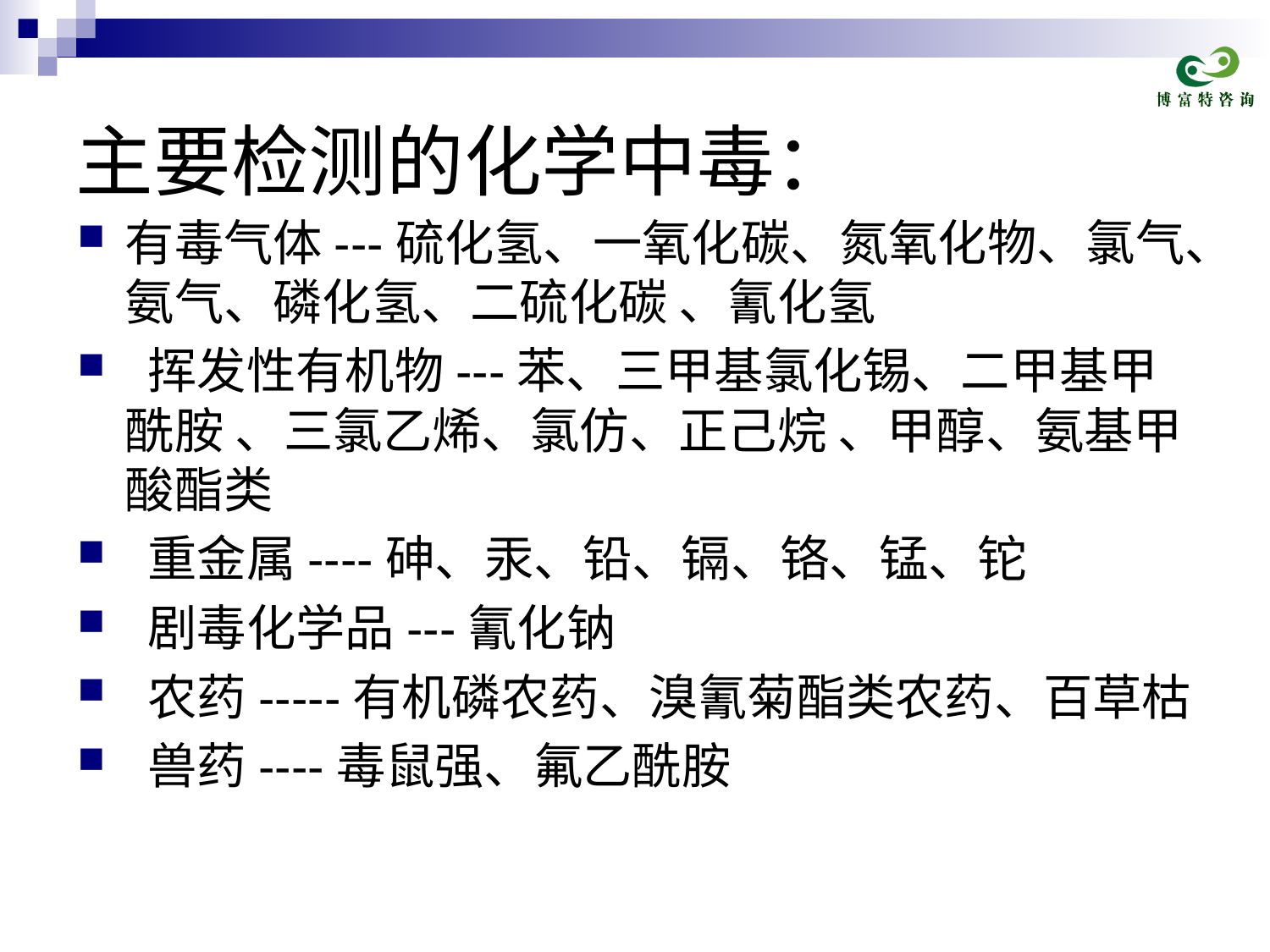

# 主要检测的化学中毒：

有毒气体---硫化氢、一氧化碳、氮氧化物、氯气、氨气、磷化氢、二硫化碳 、氰化氢
 挥发性有机物---苯、三甲基氯化锡、二甲基甲酰胺 、三氯乙烯、氯仿、正己烷 、甲醇、氨基甲酸酯类
 重金属----砷、汞、铅、镉、铬、锰、铊
 剧毒化学品---氰化钠
 农药-----有机磷农药、溴氰菊酯类农药、百草枯
 兽药----毒鼠强、氟乙酰胺